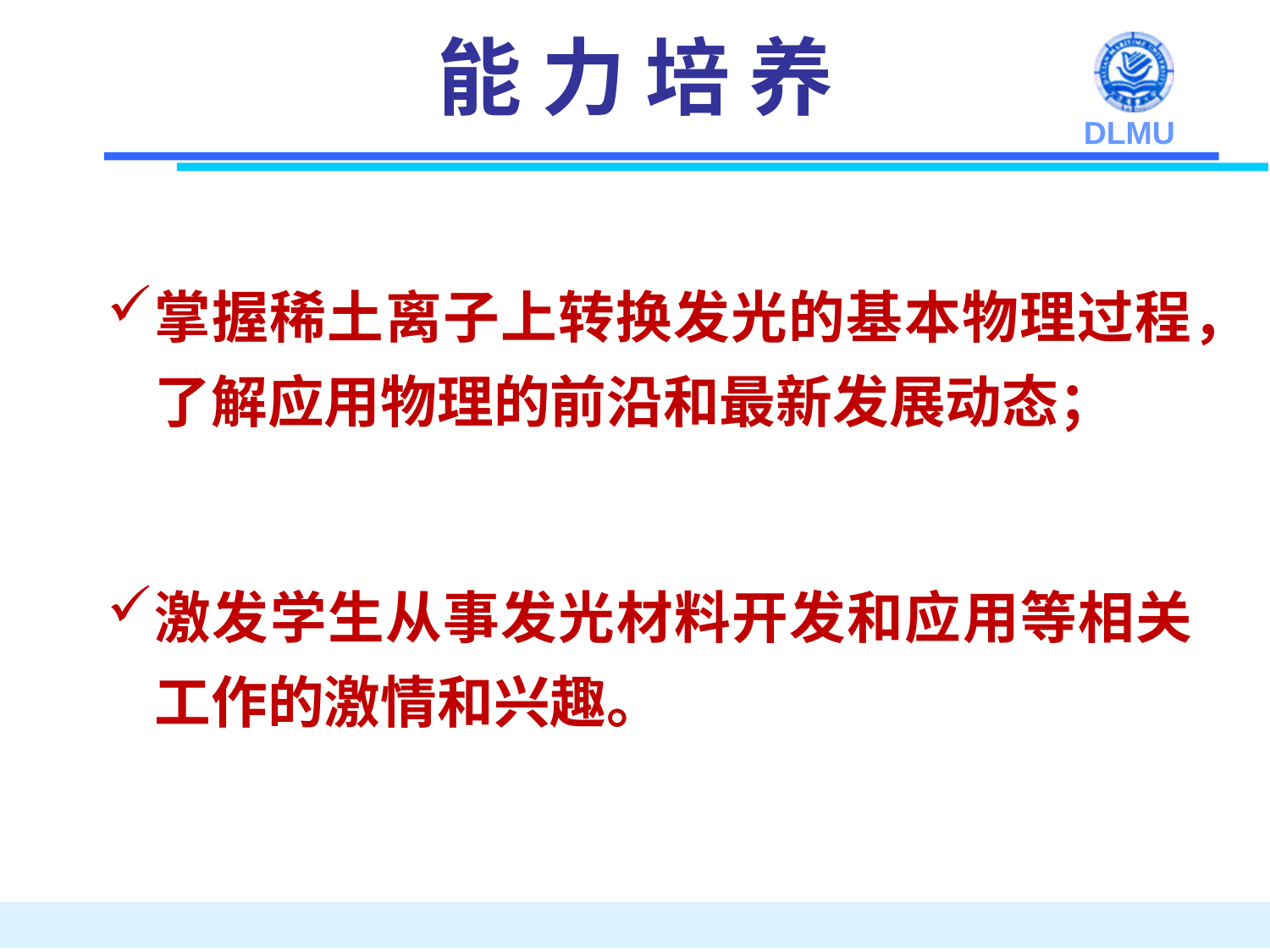

能 力 培 养
掌握稀土离子上转换发光的基本物理过程，了解应用物理的前沿和最新发展动态；

激发学生从事发光材料开发和应用等相关工作的激情和兴趣。